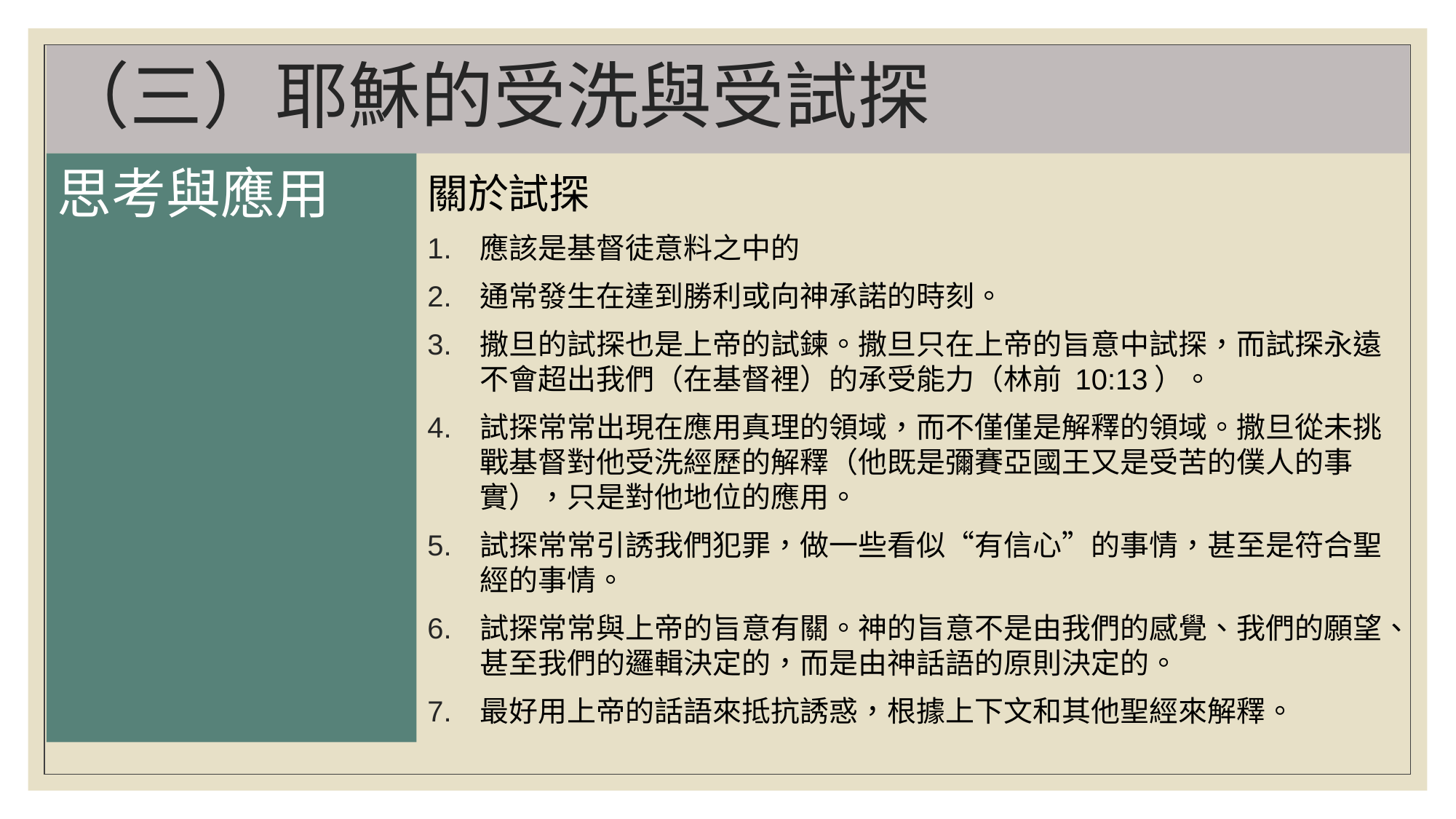

# （三）耶穌的受洗與受試探
思考與應用
關於試探
應該是基督徒意料之中的
通常發生在達到勝利或向神承諾的時刻。
撒旦的試探也是上帝的試鍊。撒旦只在上帝的旨意中試探，而試探永遠不會超出我們（在基督裡）的承受能力（林前 10:13）。
試探常常出現在應用真理的領域，而不僅僅是解釋的領域。撒旦從未挑戰基督對他受洗經歷的解釋（他既是彌賽亞國王又是受苦的僕人的事實），只是對他地位的應用。
試探常常引誘我們犯罪，做一些看似“有信心”的事情，甚至是符合聖經的事情。
試探常常與上帝的旨意有關。神的旨意不是由我們的感覺、我們的願望、甚至我們的邏輯決定的，而是由神話語的原則決定的。
最好用上帝的話語來抵抗誘惑，根據上下文和其他聖經來解釋。